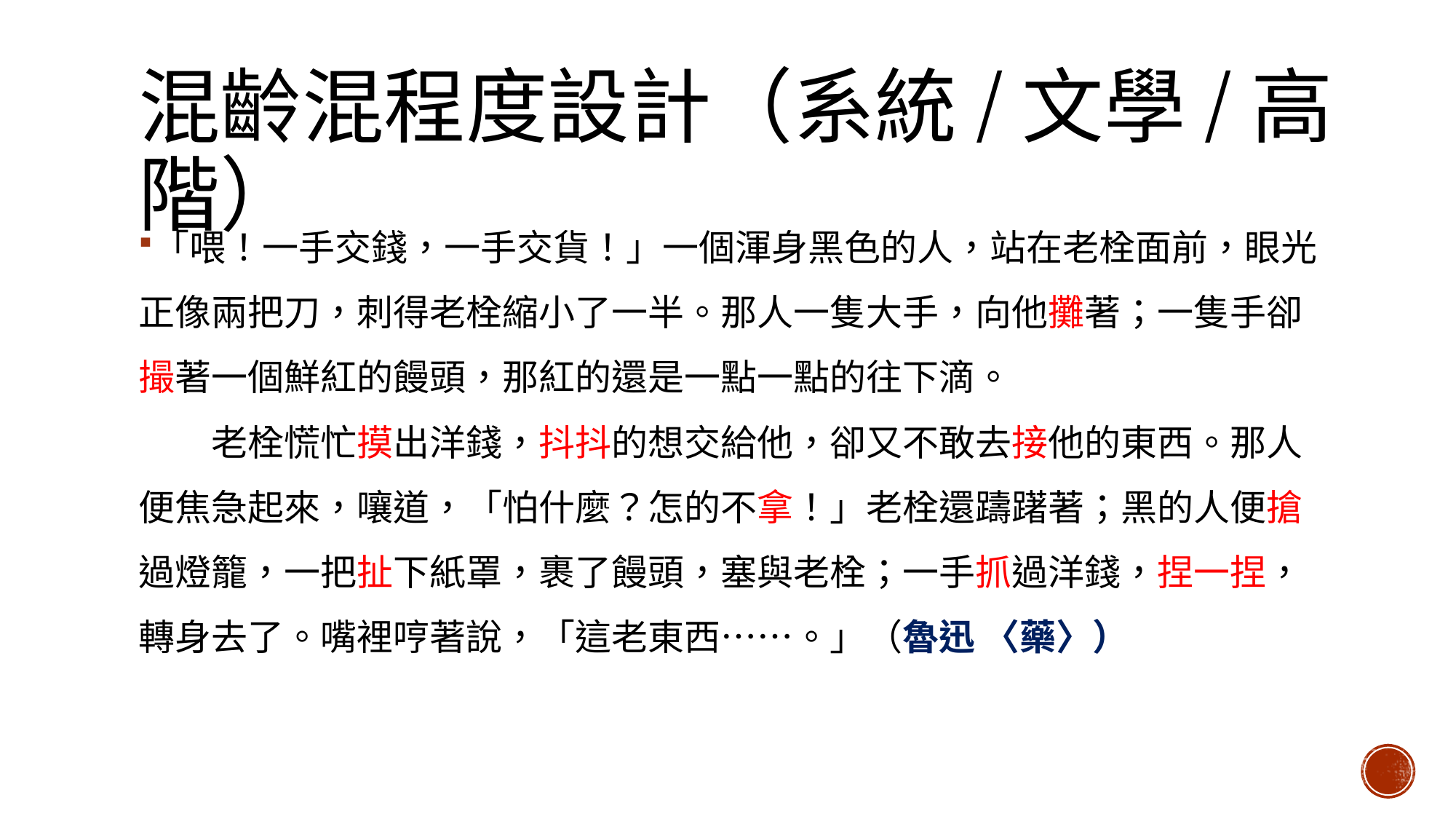

# 混齡混程度設計（系統/文學/高階）
「喂！一手交錢，一手交貨！」一個渾身黑色的人，站在老栓面前，眼光正像兩把刀，刺得老栓縮小了一半。那人一隻大手，向他攤著；一隻手卻撮著一個鮮紅的饅頭，那紅的還是一點一點的往下滴。 
　　老栓慌忙摸出洋錢，抖抖的想交給他，卻又不敢去接他的東西。那人便焦急起來，嚷道，「怕什麼？怎的不拿！」老栓還躊躇著；黑的人便搶過燈籠，一把扯下紙罩，裹了饅頭，塞與老栓；一手抓過洋錢，捏一捏，轉身去了。嘴裡哼著說，「這老東西……。」（魯迅 〈藥〉）